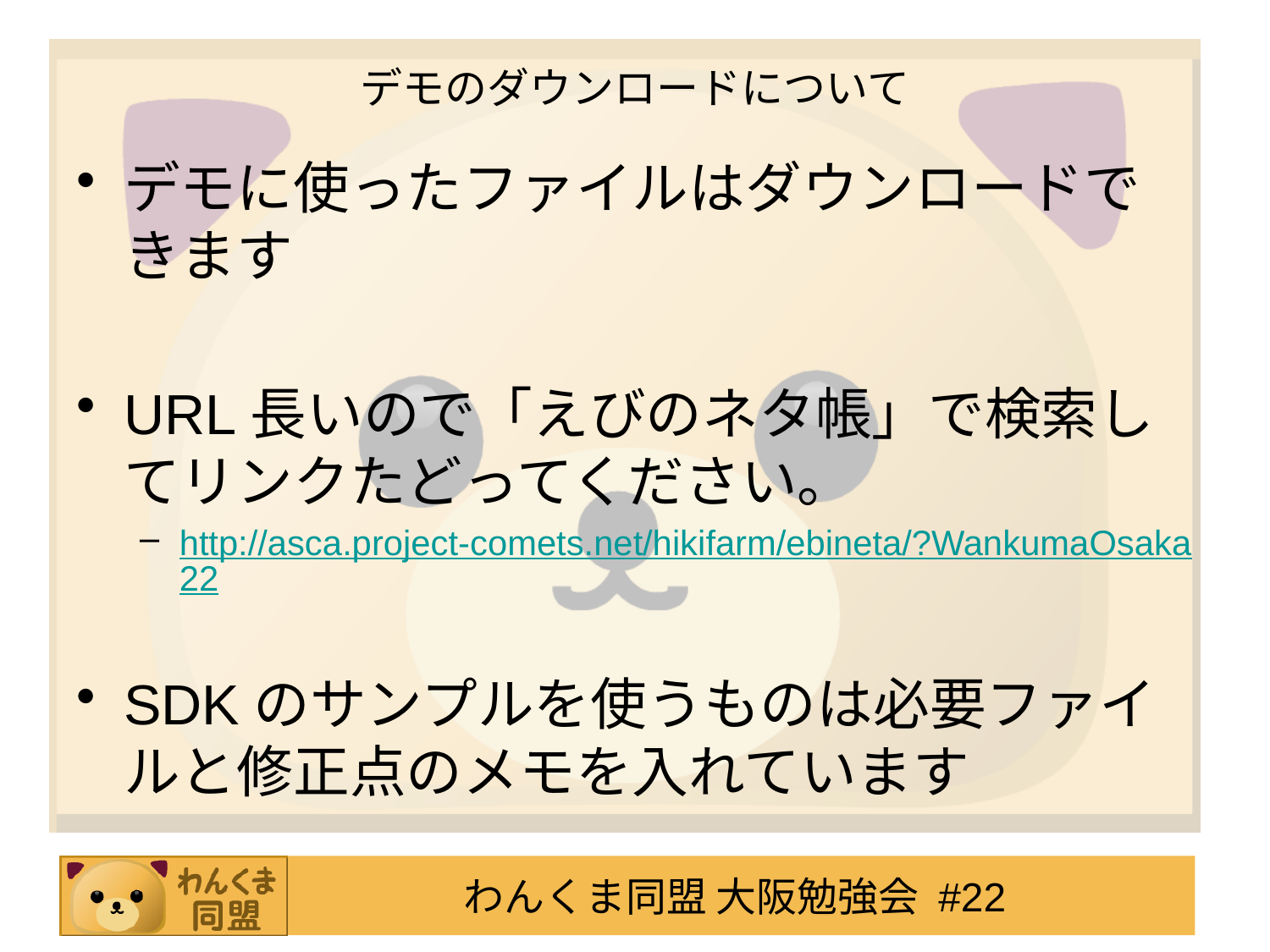

# デモのダウンロードについて
デモに使ったファイルはダウンロードできます

URL長いので「えびのネタ帳」で検索してリンクたどってください。
http://asca.project-comets.net/hikifarm/ebineta/?WankumaOsaka22

SDKのサンプルを使うものは必要ファイルと修正点のメモを入れています